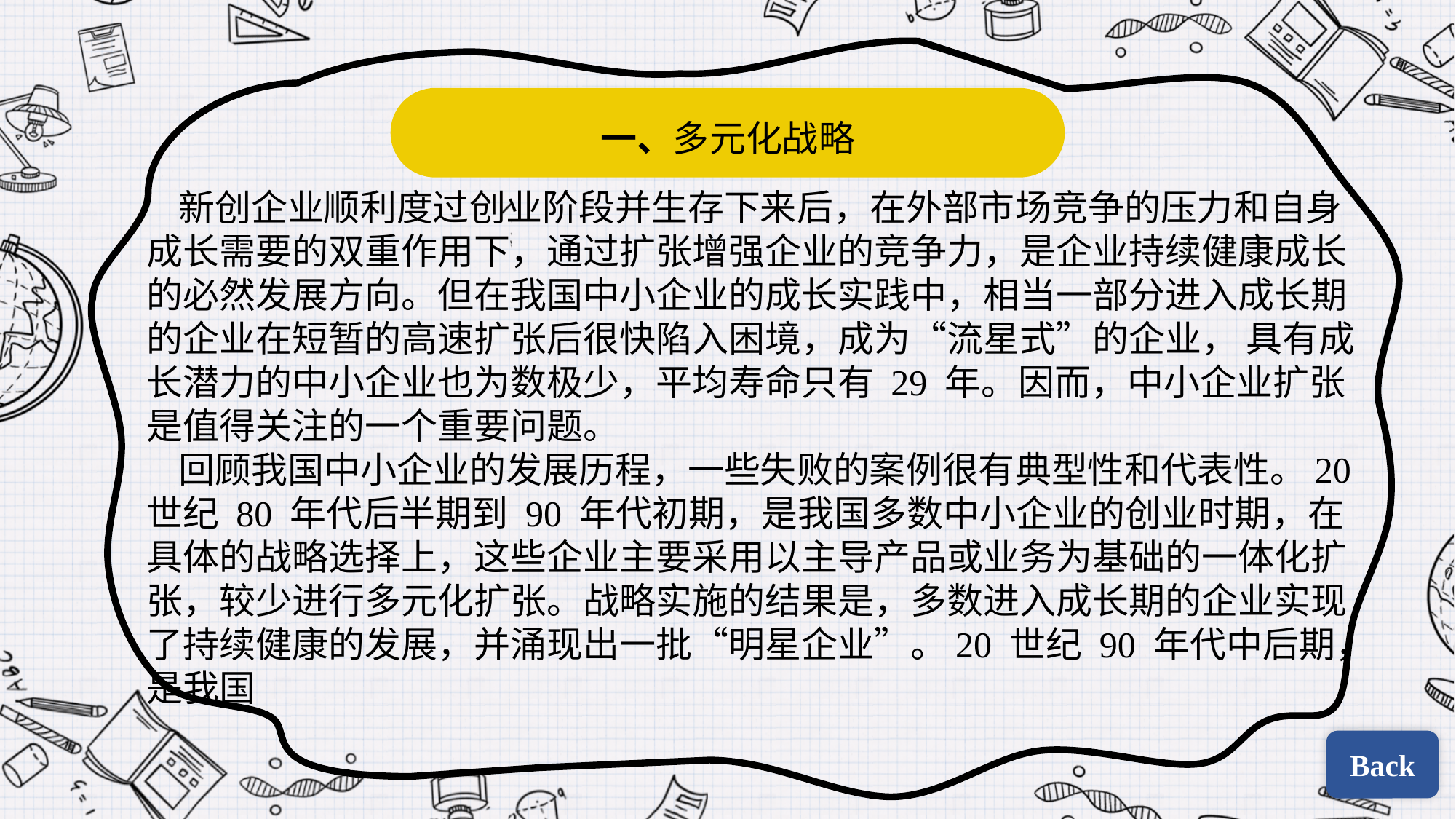

一、多元化战略
新创企业顺利度过创业阶段并生存下来后，在外部市场竞争的压力和自身成长需要的双重作用下，通过扩张增强企业的竞争力，是企业持续健康成长的必然发展方向。但在我国中小企业的成长实践中，相当一部分进入成长期的企业在短暂的高速扩张后很快陷入困境，成为“流星式”的企业， 具有成长潜力的中小企业也为数极少，平均寿命只有 29 年。因而，中小企业扩张是值得关注的一个重要问题。
回顾我国中小企业的发展历程，一些失败的案例很有典型性和代表性。20 世纪 80 年代后半期到 90 年代初期，是我国多数中小企业的创业时期，在具体的战略选择上，这些企业主要采用以主导产品或业务为基础的一体化扩张，较少进行多元化扩张。战略实施的结果是，多数进入成长期的企业实现了持续健康的发展，并涌现出一批“明星企业”。20 世纪 90 年代中后期，是我国

Back